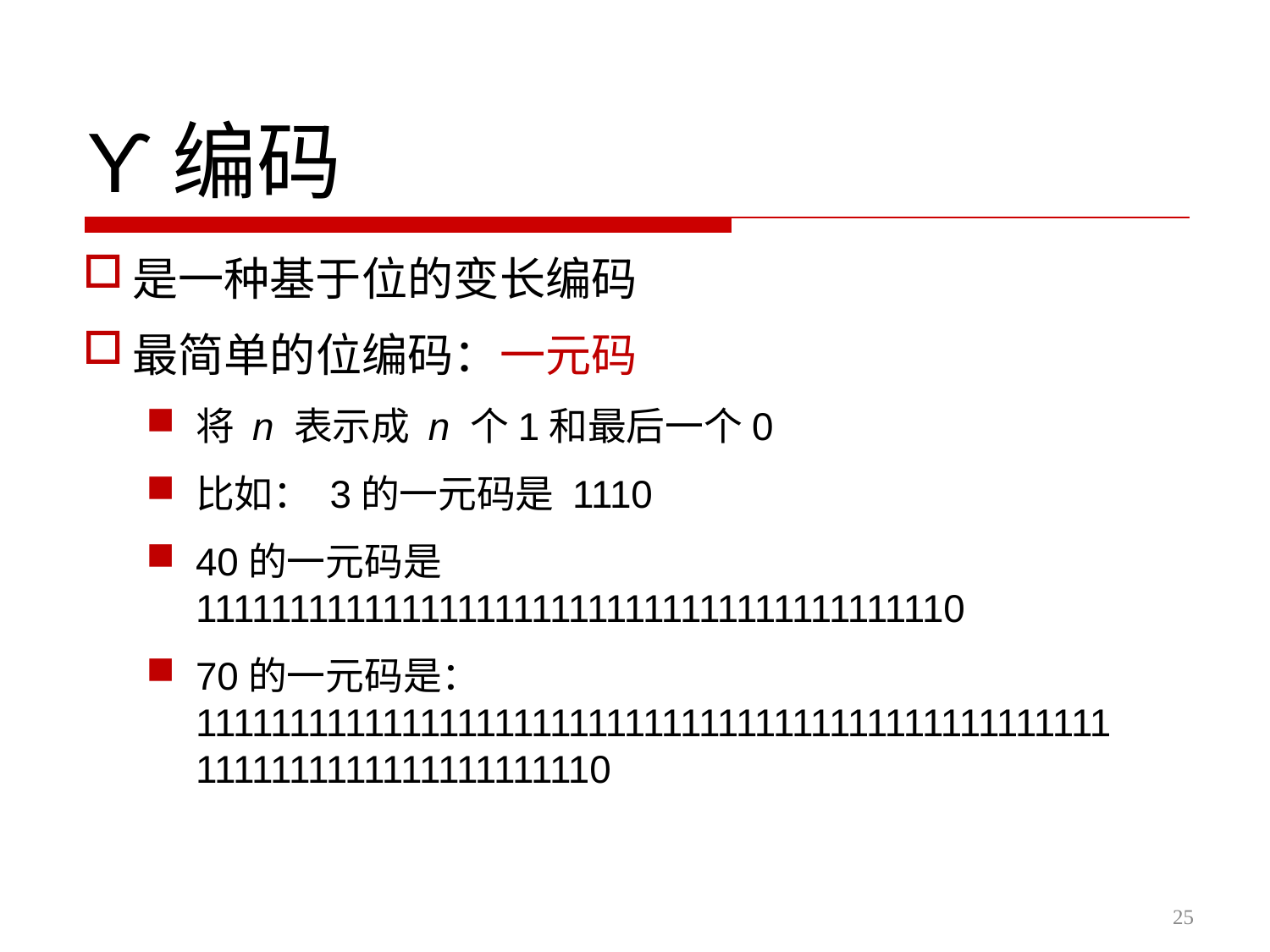

ϒ编码
是一种基于位的变长编码
最简单的位编码：一元码
将 n 表示成 n 个1和最后一个0
比如： 3的一元码是 1110
40的一元码是 11111111111111111111111111111111111111110
70的一元码是：11111111111111111111111111111111111111111111111111111111111111111111110
25